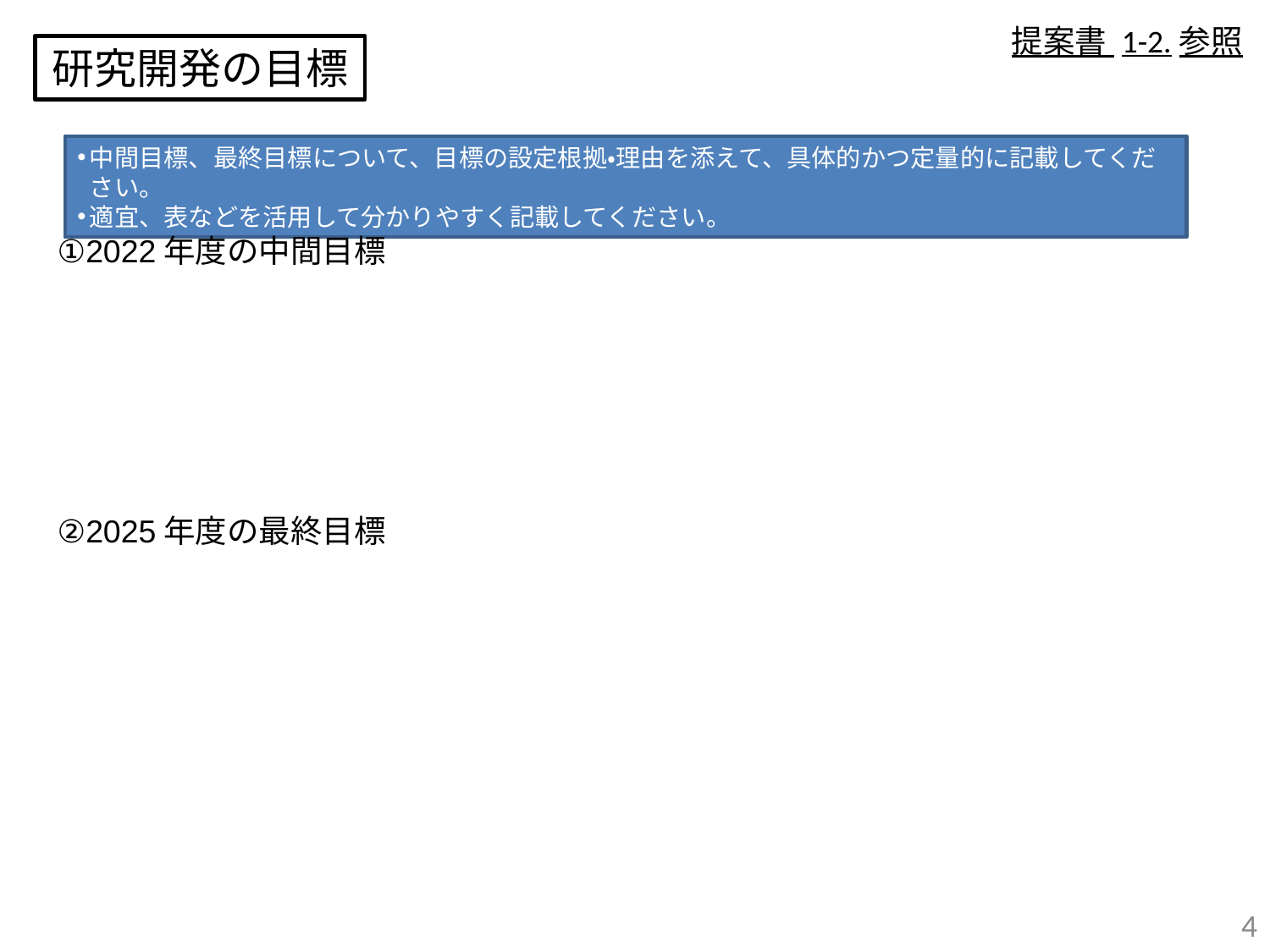

提案書 1-2.参照
研究開発の目標
中間目標、最終目標について、目標の設定根拠・理由を添えて、具体的かつ定量的に記載してください。
適宜、表などを活用して分かりやすく記載してください。
①2022年度の中間目標
②2025年度の最終目標
4